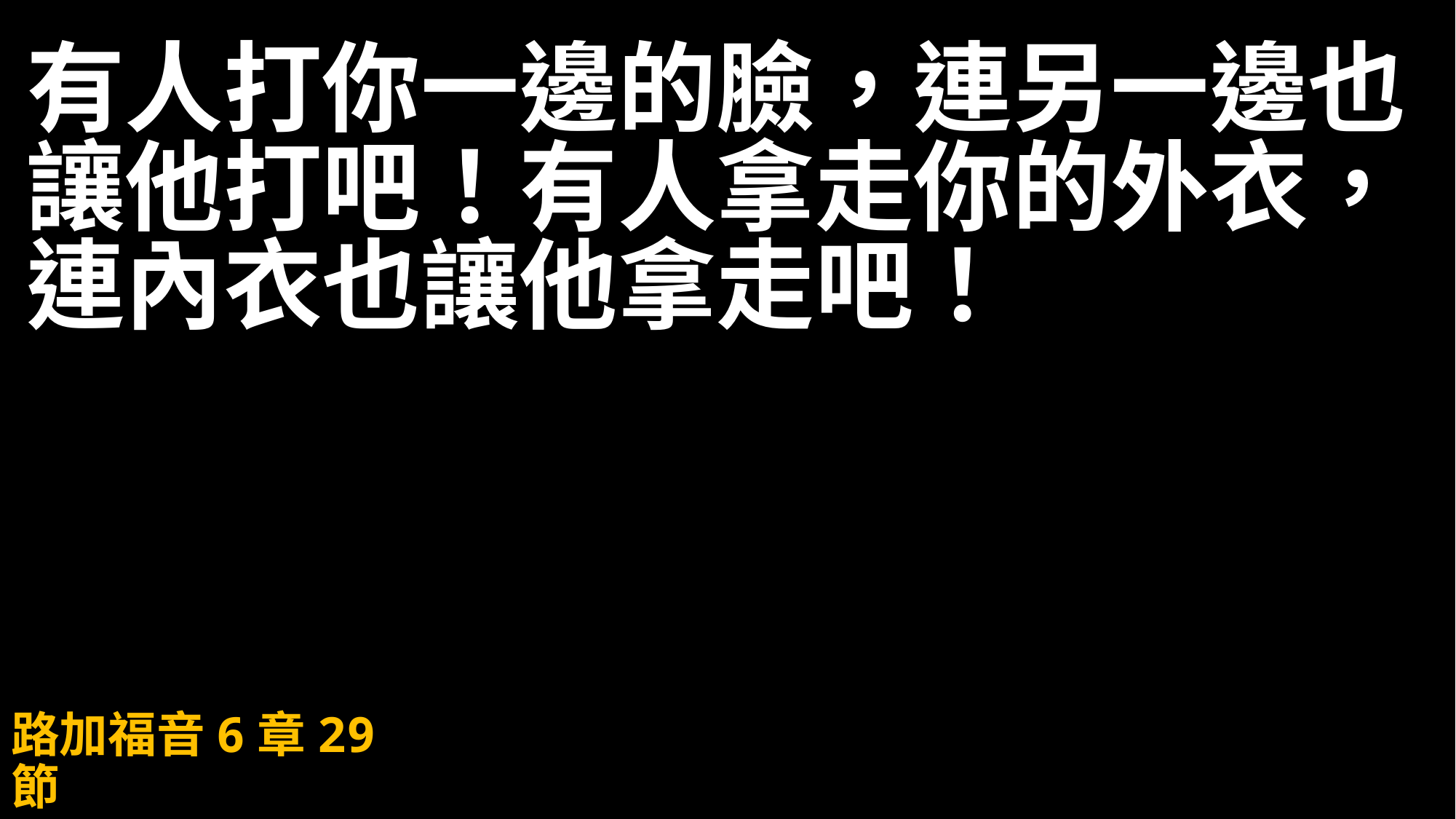

有人打你一邊的臉，連另一邊也讓他打吧！有人拿走你的外衣，連內衣也讓他拿走吧！
路加福音6章29節